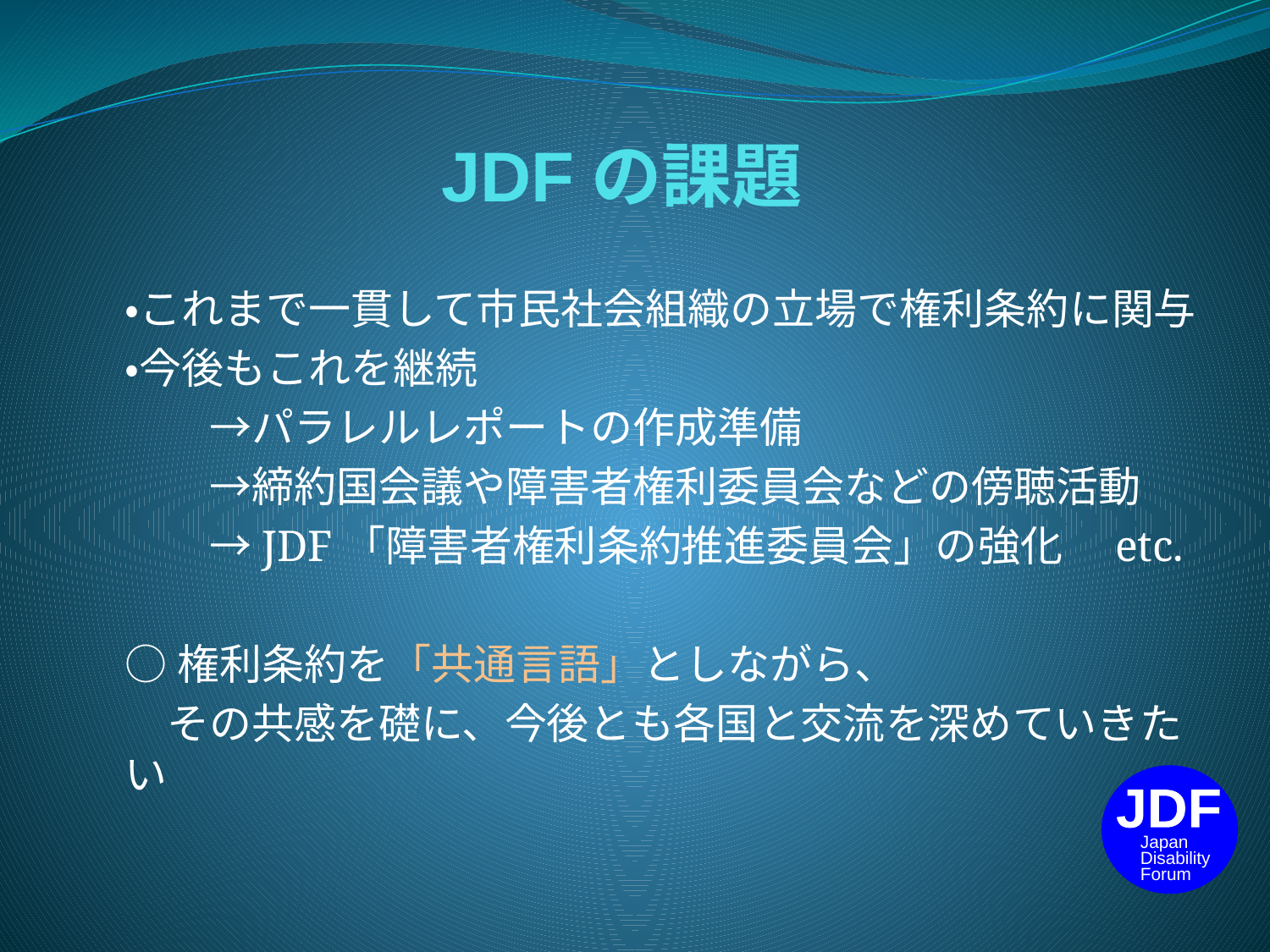

# JDFの課題
・これまで一貫して市民社会組織の立場で権利条約に関与
・今後もこれを継続
　　→パラレルレポートの作成準備
　　→締約国会議や障害者権利委員会などの傍聴活動
　　→JDF「障害者権利条約推進委員会」の強化　etc.

○権利条約を「共通言語」としながら、
　その共感を礎に、今後とも各国と交流を深めていきたい

JDF
Japan Disability
Forum